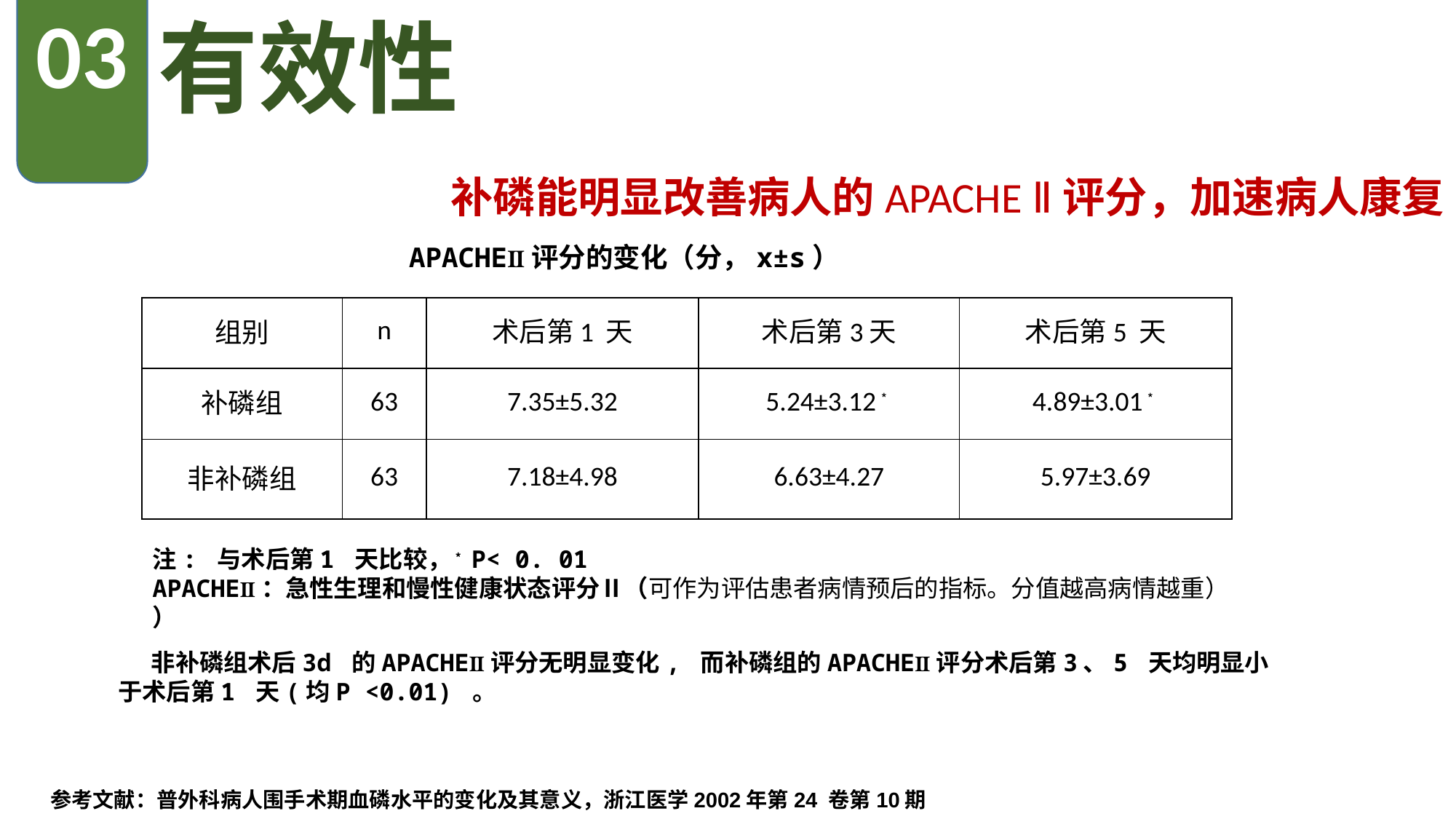

有效性
03
补磷能明显改善病人的APACHE Ⅱ评分，加速病人康复
APACHEⅡ评分的变化（分，x±s）
| 组别 | n | 术后第1 天 | 术后第3天 | 术后第5 天 |
| --- | --- | --- | --- | --- |
| 补磷组 | 63 | 7.35±5.32 | 5.24±3.12﹡ | 4.89±3.01﹡ |
| 非补磷组 | 63 | 7.18±4.98 | 6.63±4.27 | 5.97±3.69 |
注: 与术后第1 天比较，﹡P< 0. 01
APACHEⅡ：急性生理和慢性健康状态评分Ⅱ（可作为评估患者病情预后的指标。分值越高病情越重）
）
     非补磷组术后3d 的APACHEⅡ评分无明显变化, 而补磷组的APACHEⅡ评分术后第3、5 天均明显小于术后第1 天(均P <0.01) 。
参考文献：普外科病人围手术期血磷水平的变化及其意义，浙江医学2002年第24 卷第10期